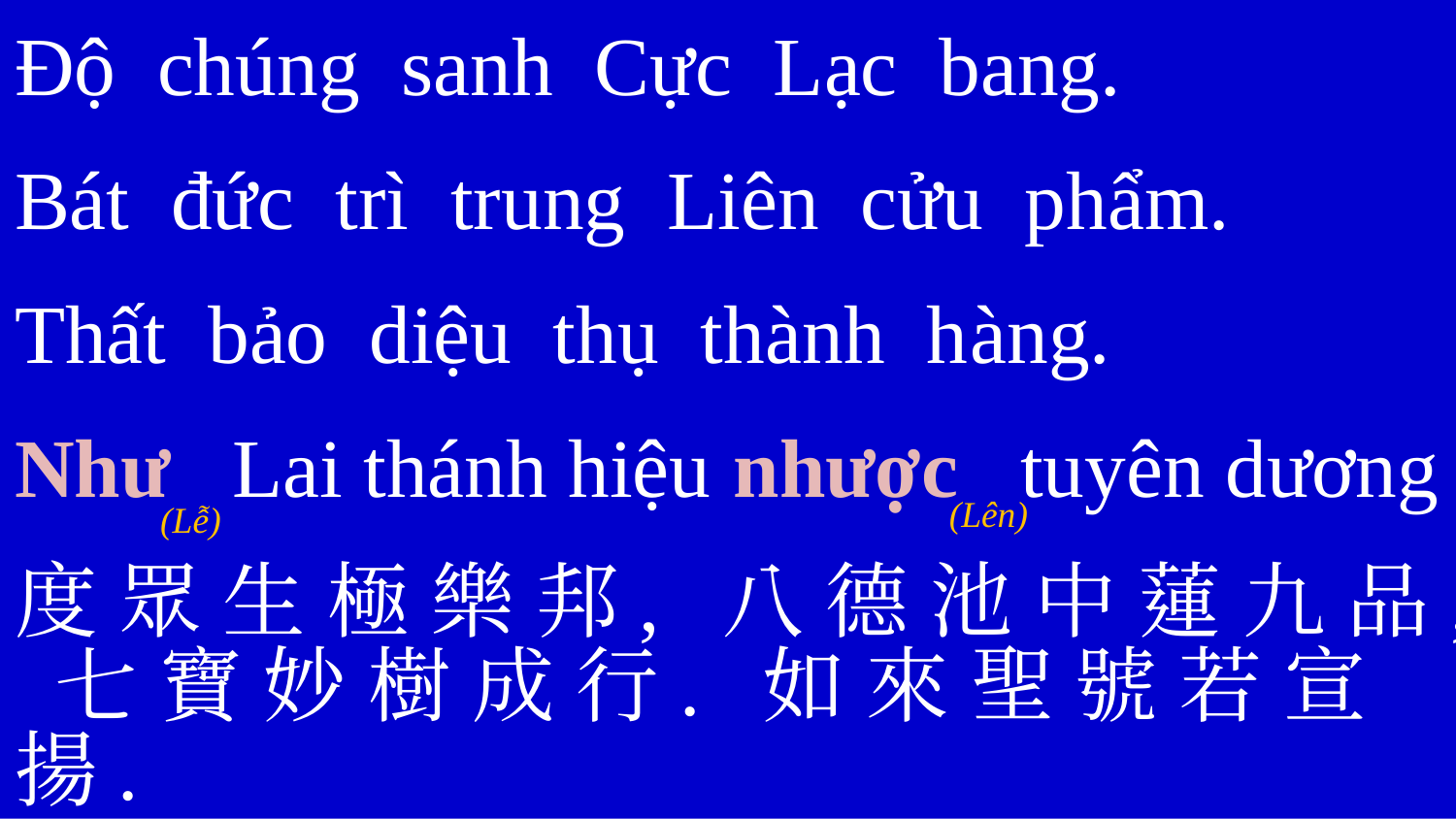

Độ  chúng  sanh  Cực  Lạc  bang.

Bát  đức  trì  trung  Liên  cửu  phẩm.

Thất  bảo  diệu  thụ  thành  hàng.

Như   Lai thánh hiệu nhược   tuyên dương

度 眾 生 極 樂 邦,  八 德 池 中 蓮 九 品, 七 寶 妙 樹 成 行.  如 來 聖 號 若 宣 揚.

(Lên)
(Lễ)